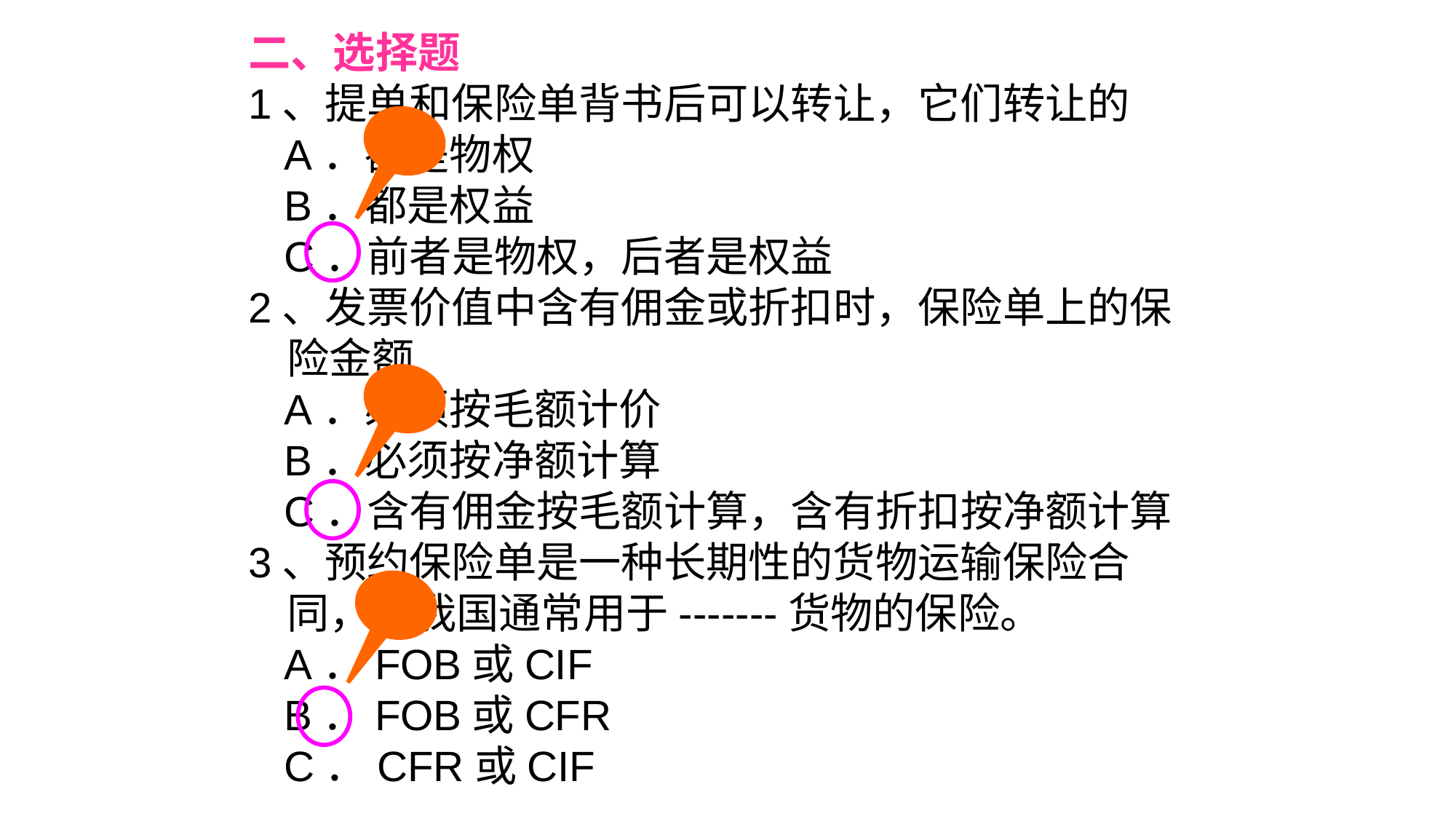

二、选择题
1、提单和保险单背书后可以转让，它们转让的
   A．都是物权
   B．都是权益
   C．前者是物权，后者是权益
2、发票价值中含有佣金或折扣时，保险单上的保
   险金额
   A．必须按毛额计价
   B．必须按净额计算
   C．含有佣金按毛额计算，含有折扣按净额计算
3、预约保险单是一种长期性的货物运输保险合
   同，在我国通常用于-------货物的保险。
   A．FOB或CIF
   B．FOB或CFR
   C．CFR或CIF